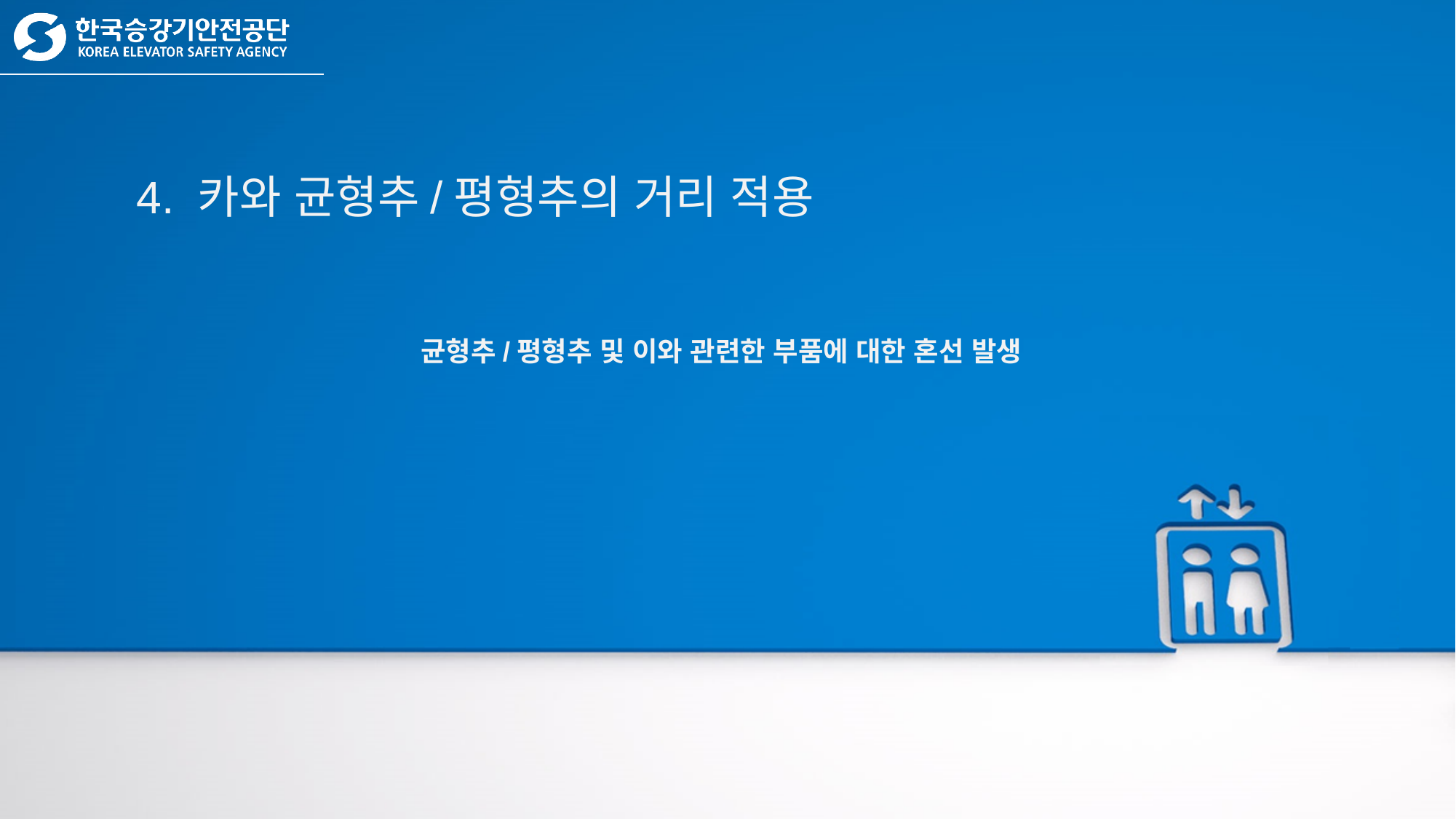

4. 카와 균형추/평형추의 거리 적용
균형추/평형추 및 이와 관련한 부품에 대한 혼선 발생